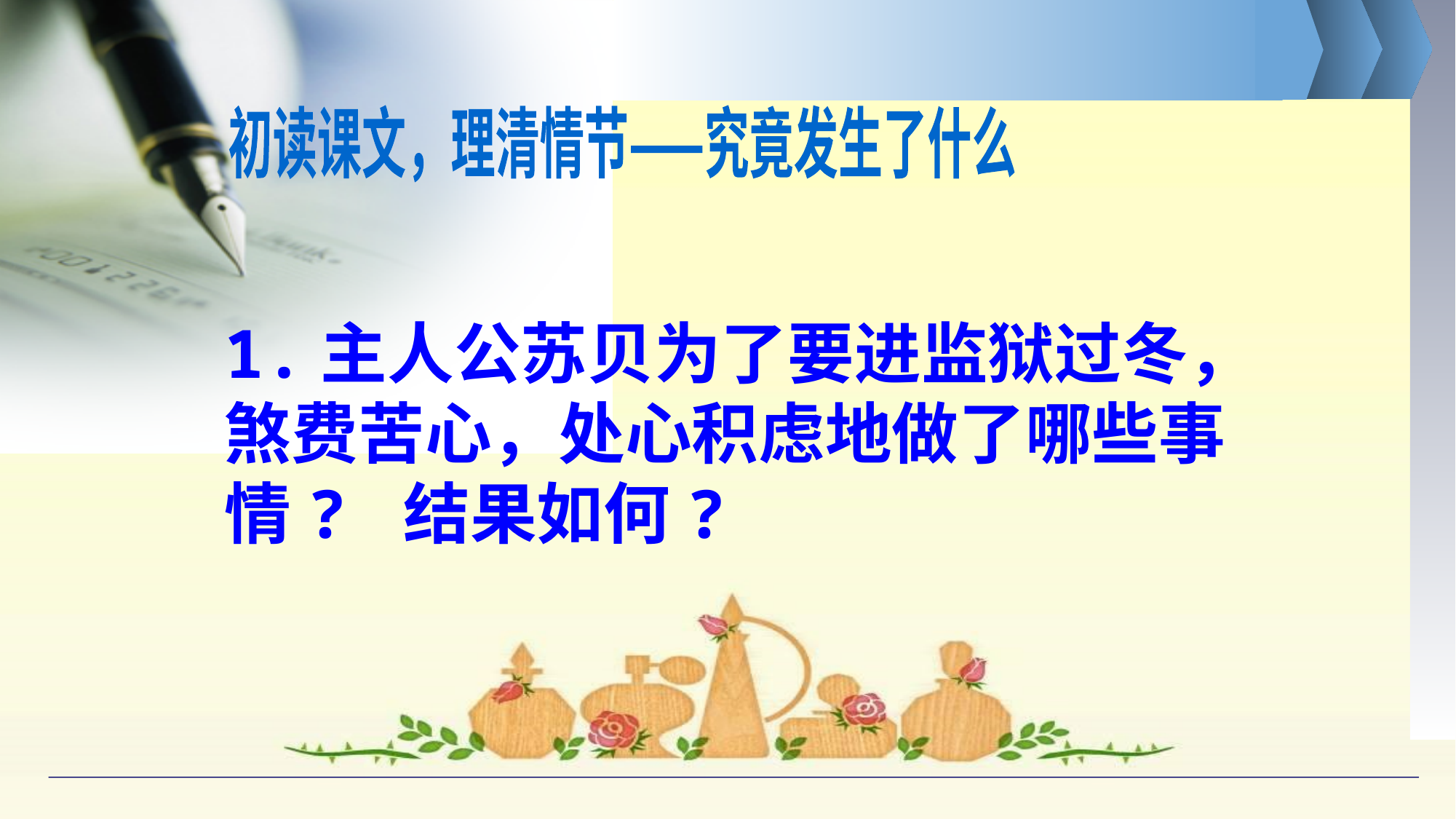

初读课文，理清情节——究竟发生了什么
1.主人公苏贝为了要进监狱过冬，煞费苦心，处心积虑地做了哪些事情? 结果如何?